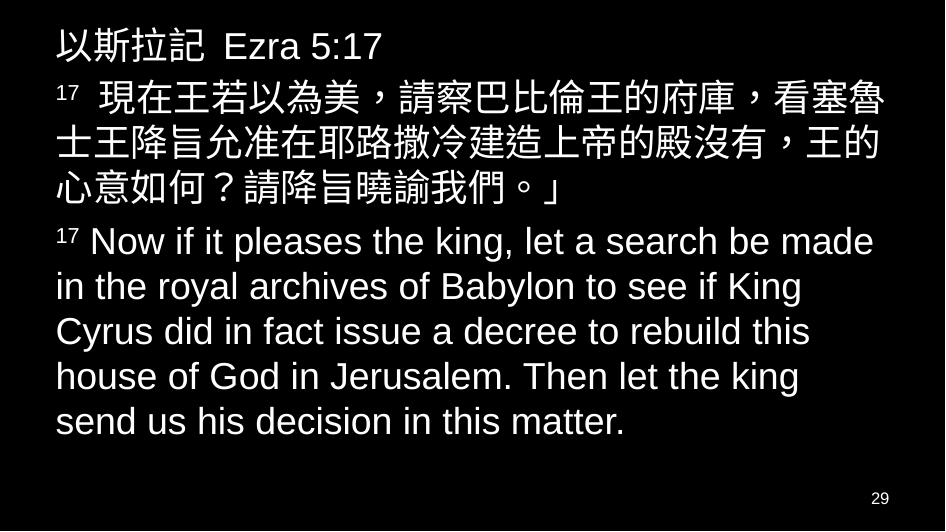

以斯拉記 Ezra 5:17
17 現在王若以為美，請察巴比倫王的府庫，看塞魯士王降旨允准在耶路撒冷建造上帝的殿沒有，王的心意如何？請降旨曉諭我們。」
17 Now if it pleases the king, let a search be made in the royal archives of Babylon to see if King Cyrus did in fact issue a decree to rebuild this house of God in Jerusalem. Then let the king send us his decision in this matter.

29